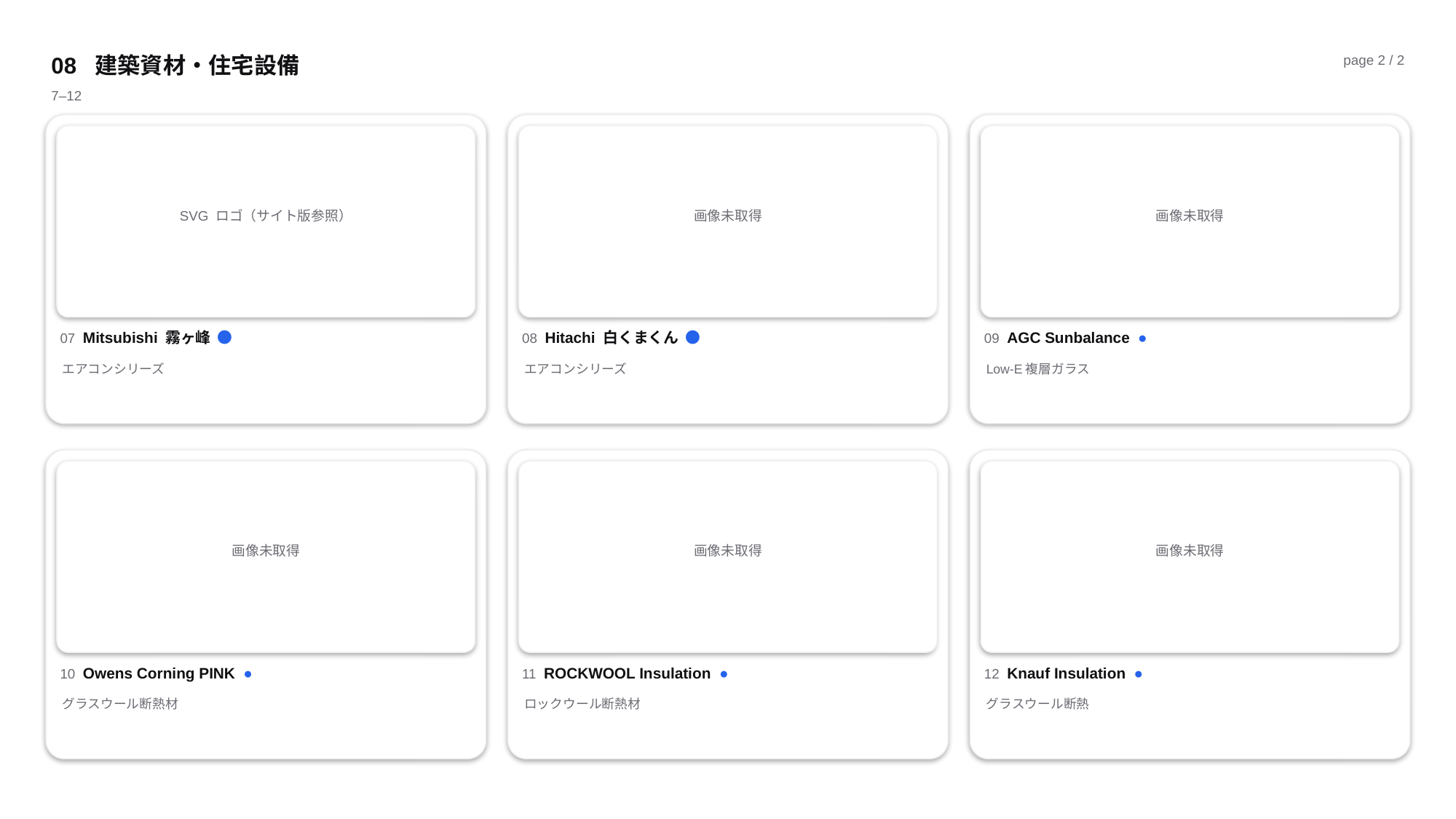

08  建築資材・住宅設備
page 2 / 2
7–12

SVG ロゴ（サイト版参照）
画像未取得
画像未取得
07  Mitsubishi 霧ヶ峰  ●
08  Hitachi 白くまくん  ●
09  AGC Sunbalance  ●
エアコンシリーズ
エアコンシリーズ
Low-E複層ガラス

画像未取得
画像未取得
画像未取得
10  Owens Corning PINK  ●
11  ROCKWOOL Insulation  ●
12  Knauf Insulation  ●
グラスウール断熱材
ロックウール断熱材
グラスウール断熱